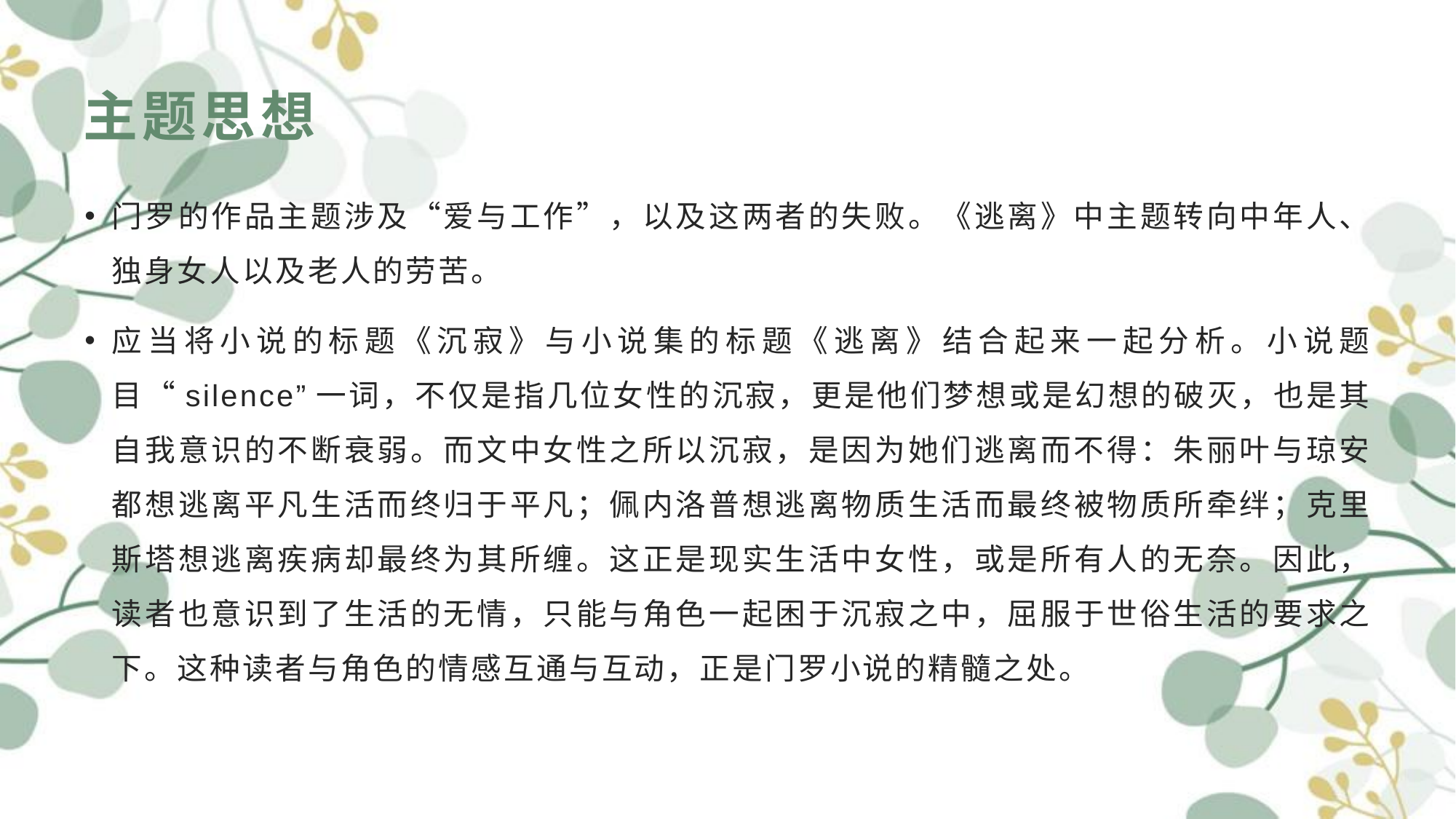

主题思想
门罗的作品主题涉及“爱与工作”，以及这两者的失败。《逃离》中主题转向中年人、独身女人以及老人的劳苦。
应当将小说的标题《沉寂》与小说集的标题《逃离》结合起来一起分析。小说题目“silence”一词，不仅是指几位女性的沉寂，更是他们梦想或是幻想的破灭，也是其自我意识的不断衰弱。而文中女性之所以沉寂，是因为她们逃离而不得：朱丽叶与琼安都想逃离平凡生活而终归于平凡；佩内洛普想逃离物质生活而最终被物质所牵绊；克里斯塔想逃离疾病却最终为其所缠。这正是现实生活中女性，或是所有人的无奈。因此，读者也意识到了生活的无情，只能与角色一起困于沉寂之中，屈服于世俗生活的要求之下。这种读者与角色的情感互通与互动，正是门罗小说的精髓之处。